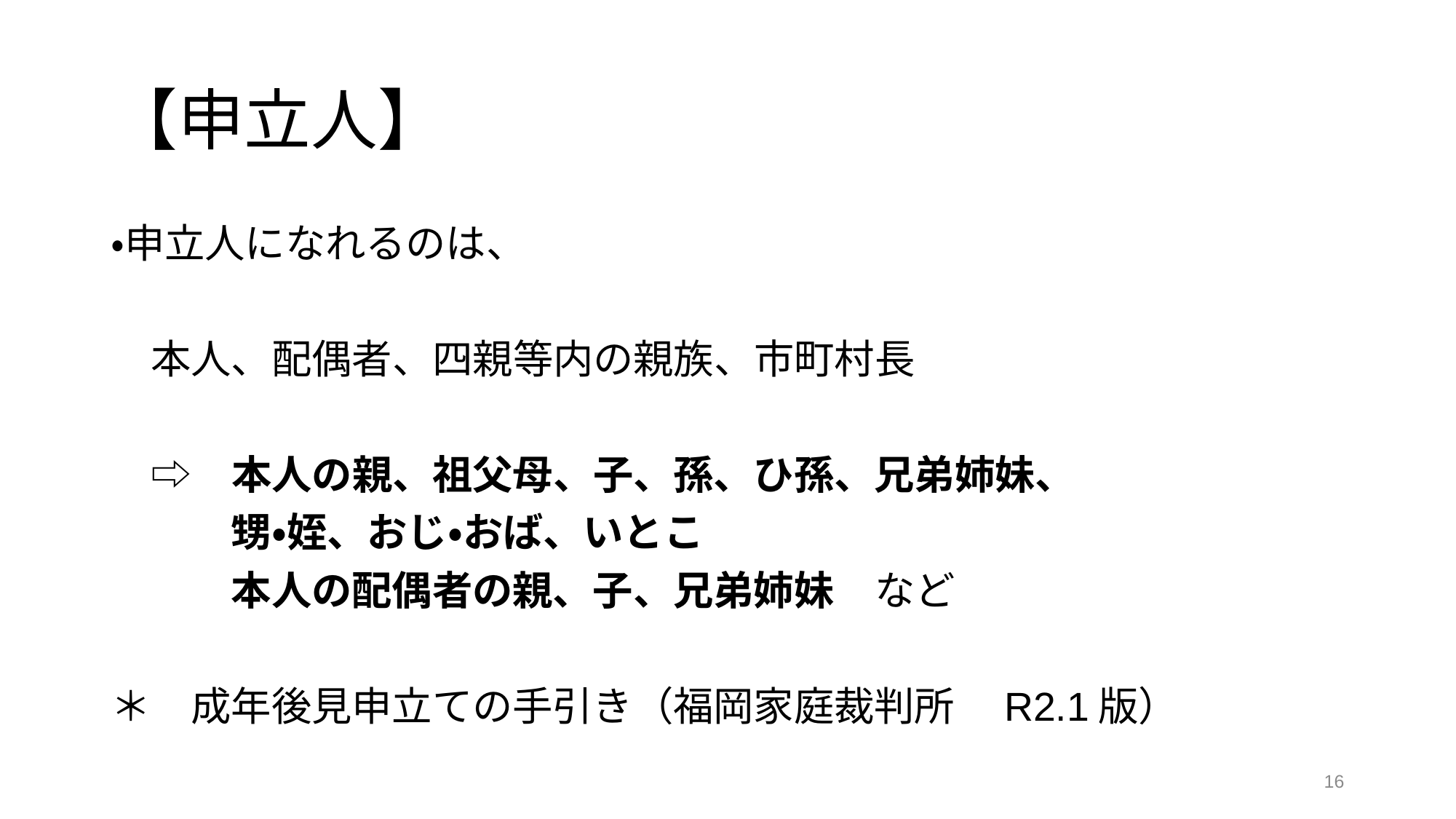

# 【申立人】
・申立人になれるのは、

　本人、配偶者、四親等内の親族、市町村長

　⇨　本人の親、祖父母、子、孫、ひ孫、兄弟姉妹、
　　　甥・姪、おじ・おば、いとこ
　　　本人の配偶者の親、子、兄弟姉妹　など

＊　成年後見申立ての手引き（福岡家庭裁判所　R2.1版）

16